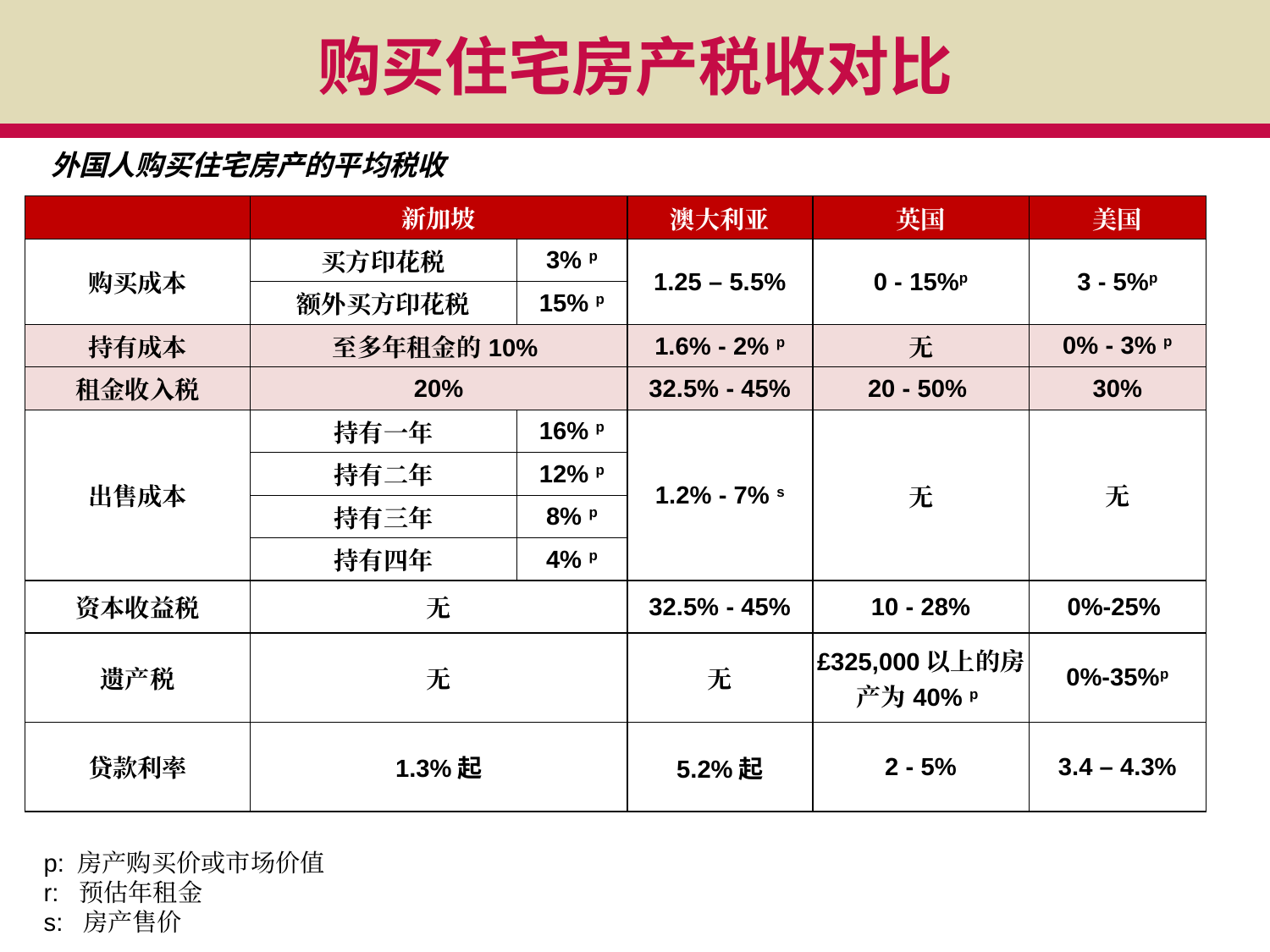

购买住宅房产税收对比

外国人购买住宅房产的平均税收
|  | 新加坡 |  | 澳大利亚 | 英国 | 美国 |
| --- | --- | --- | --- | --- | --- |
| 购买成本 | 买方印花税 | 3% p | 1.25 – 5.5% | 0 - 15%p | 3 - 5%p |
|  | 额外买方印花税 | 15% p |  |  |  |
| 持有成本 | 至多年租金的10% |  | 1.6% - 2% p | 无 | 0% - 3% p |
| 租金收入税 | 20% |  | 32.5% - 45% | 20 - 50% | 30% |
| 出售成本 | 持有一年 | 16% p | 1.2% - 7% s | 无 | 无 |
|  | 持有二年 | 12% p |  |  |  |
|  | 持有三年 | 8% p |  |  |  |
|  | 持有四年 | 4% p |  |  |  |
| 资本收益税 | 无 |  | 32.5% - 45% | 10 - 28% | 0%-25% |
| 遗产税 | 无 |  | 无 | £325,000以上的房产为40% p | 0%-35%p |
| 贷款利率 | 1.3%起 |  | 5.2%起 | 2 - 5% | 3.4 – 4.3% |
p: 房产购买价或市场价值
r:  预估年租金
s:  房产售价